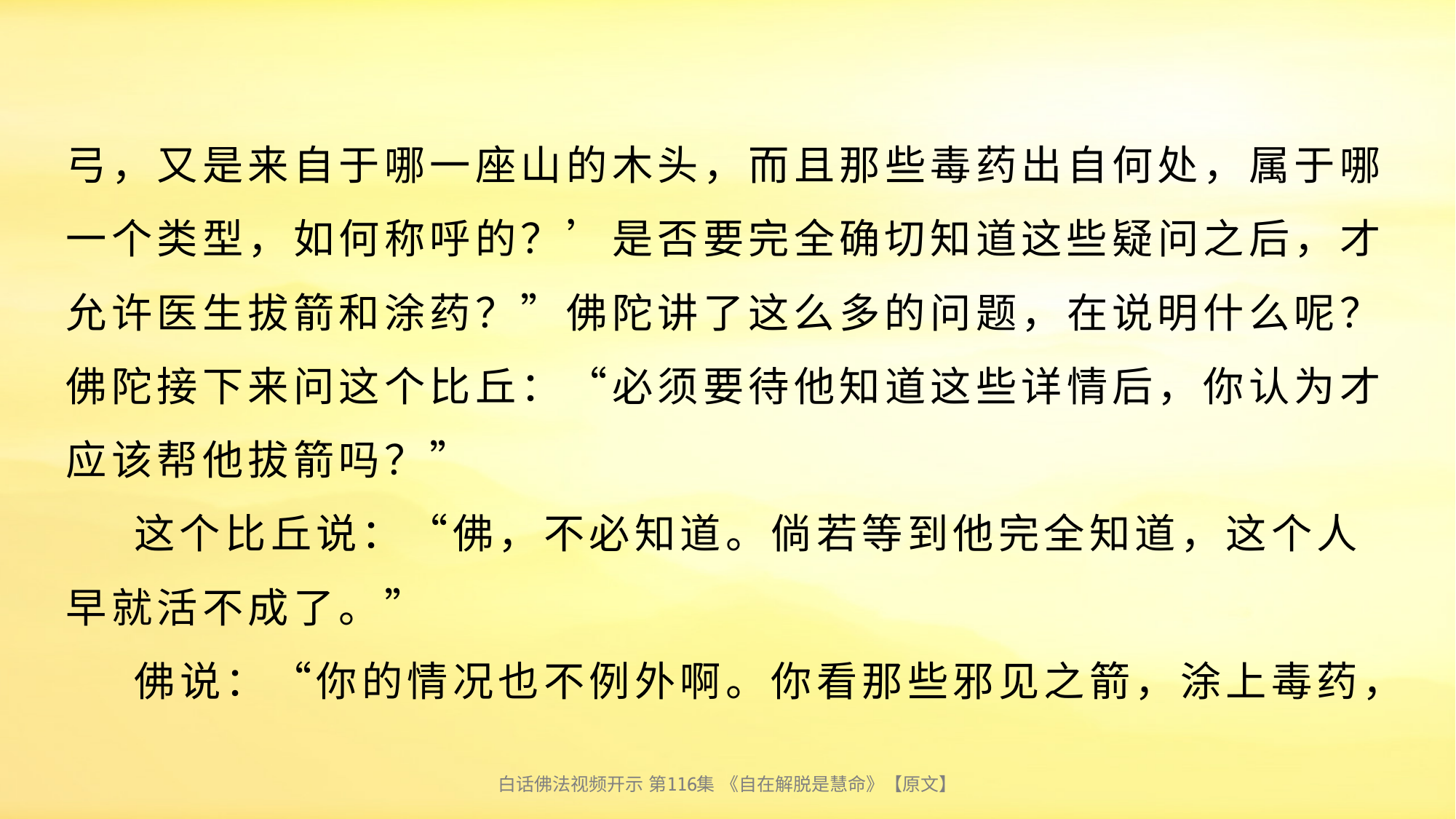

# 弓，又是来自于哪一座山的木头，而且那些毒药出自何处，属于哪一个类型，如何称呼的？’是否要完全确切知道这些疑问之后，才允许医生拔箭和涂药？”佛陀讲了这么多的问题，在说明什么呢？佛陀接下来问这个比丘：“必须要待他知道这些详情后，你认为才应该帮他拔箭吗？” 这个比丘说：“佛，不必知道。倘若等到他完全知道，这个人早就活不成了。” 佛说：“你的情况也不例外啊。你看那些邪见之箭，涂上毒药，
白话佛法视频开示 第116集 《自在解脱是慧命》【原文】